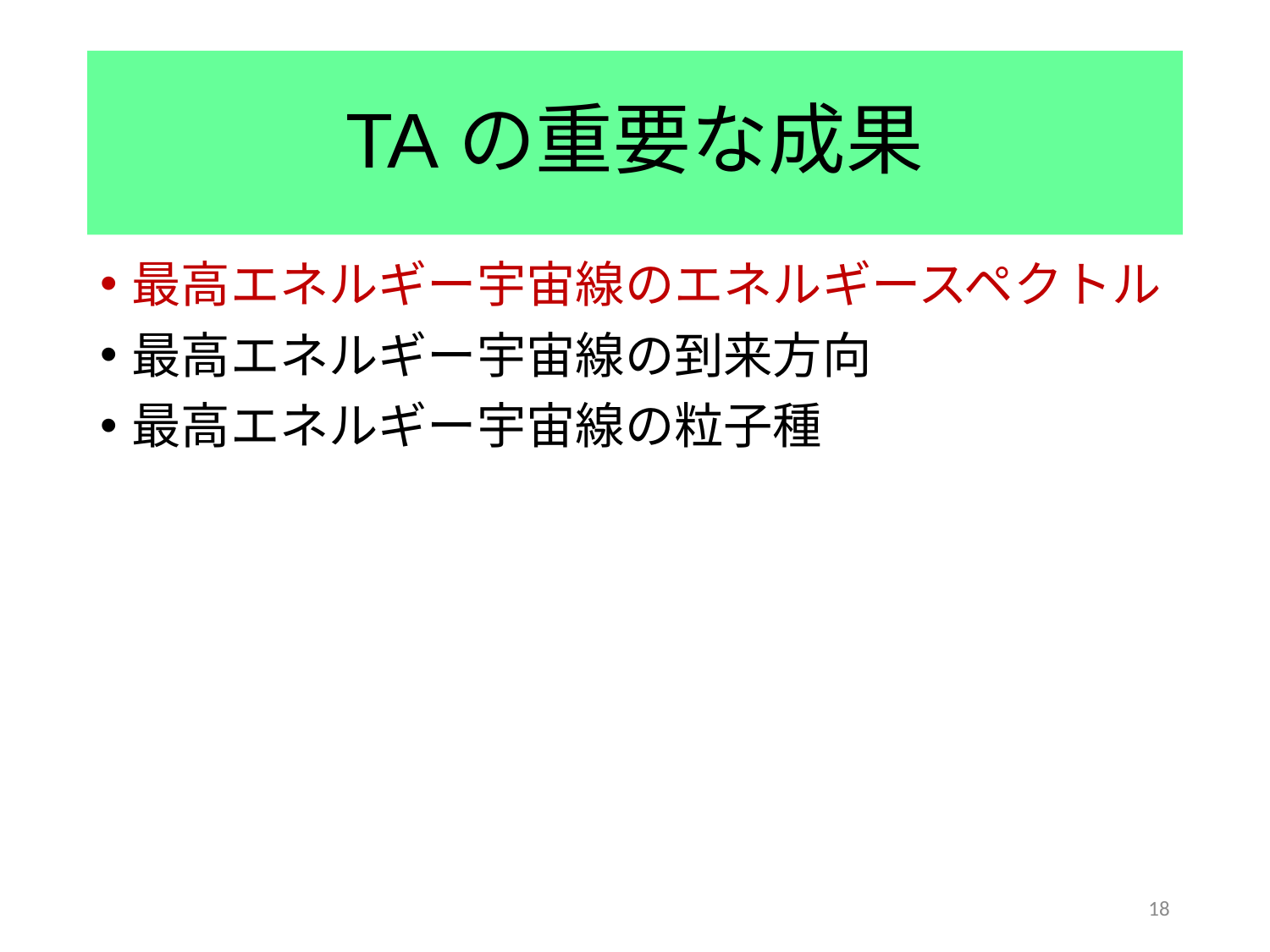

# TAの重要な成果
最高エネルギー宇宙線のエネルギースペクトル
最高エネルギー宇宙線の到来方向
最高エネルギー宇宙線の粒子種
18